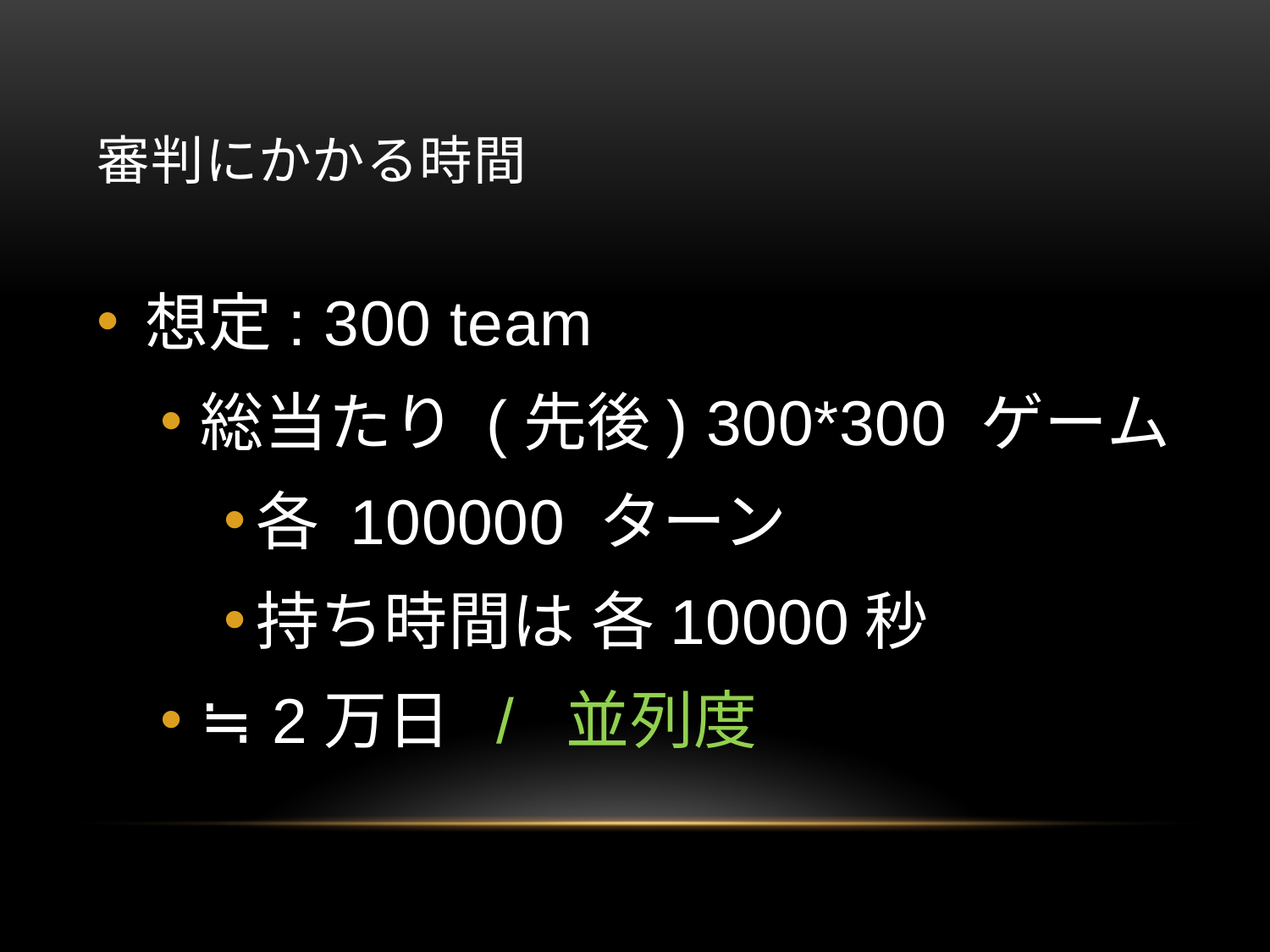

# 審判にかかる時間
想定: 300 team
総当たり (先後) 300*300 ゲーム
各 100000 ターン
持ち時間は 各10000秒
≒ 2万日  /  並列度